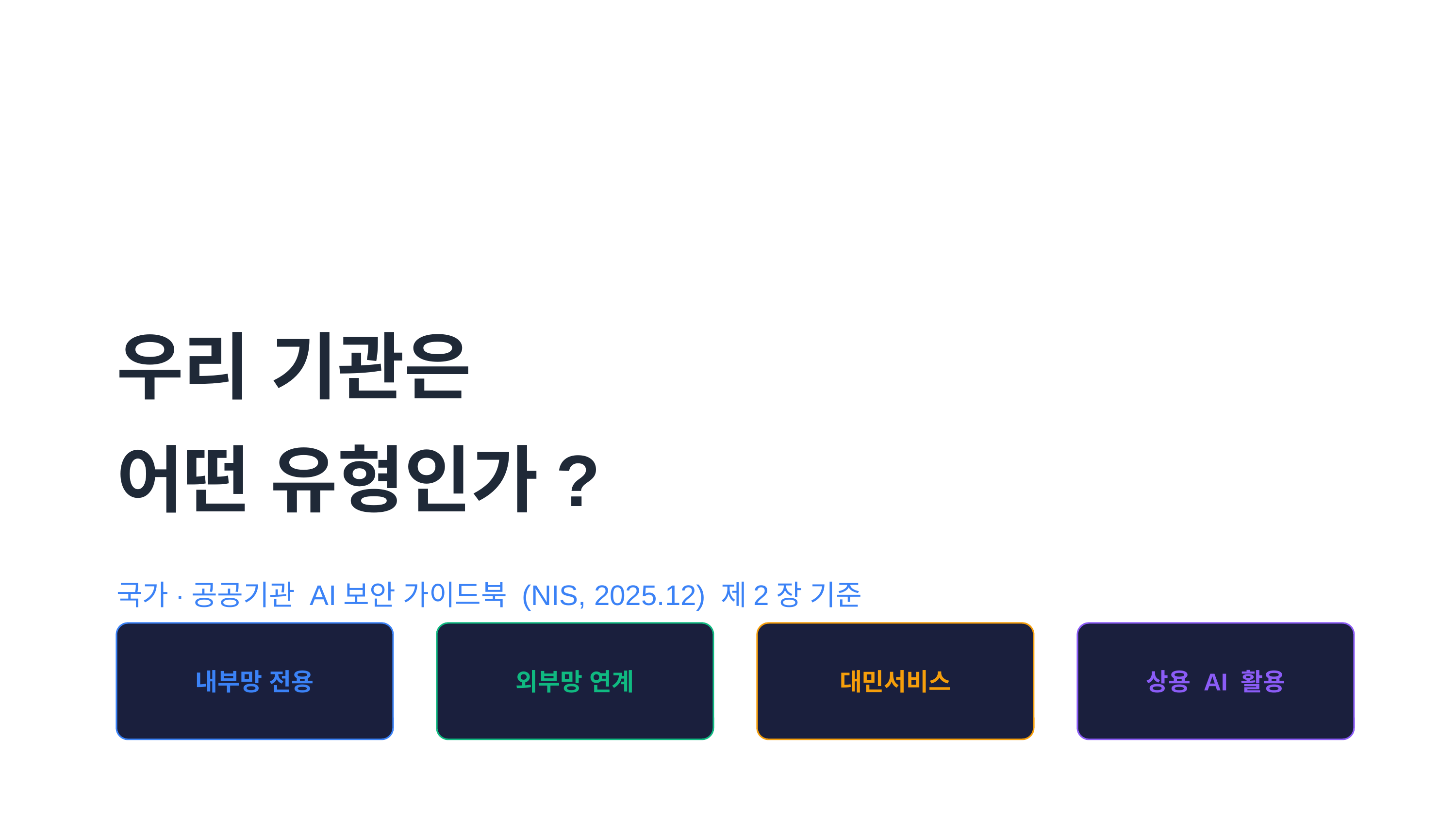

우리 기관은
어떤 유형인가?
국가·공공기관 AI보안 가이드북 (NIS, 2025.12) 제2장 기준

내부망 전용
외부망 연계
대민서비스
상용 AI 활용
보안이 없으면, AI도 없습니다